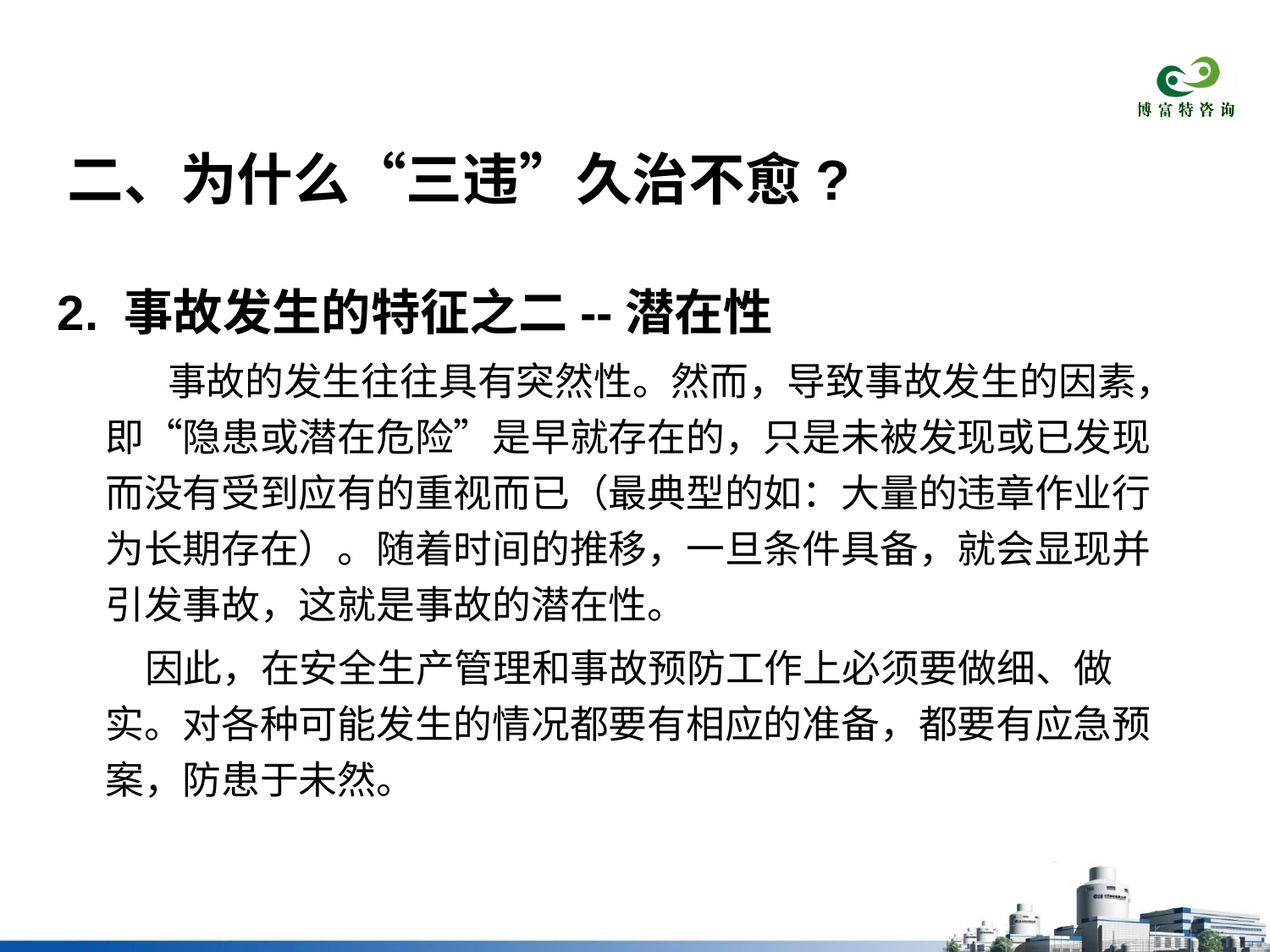

# 二、为什么“三违”久治不愈?
2. 事故发生的特征之二--潜在性
             事故的发生往往具有突然性。然而，导致事故发生的因素，即“隐患或潜在危险”是早就存在的，只是未被发现或已发现而没有受到应有的重视而已（最典型的如：大量的违章作业行为长期存在）。随着时间的推移，一旦条件具备，就会显现并引发事故，这就是事故的潜在性。
         因此，在安全生产管理和事故预防工作上必须要做细、做实。对各种可能发生的情况都要有相应的准备，都要有应急预案，防患于未然。